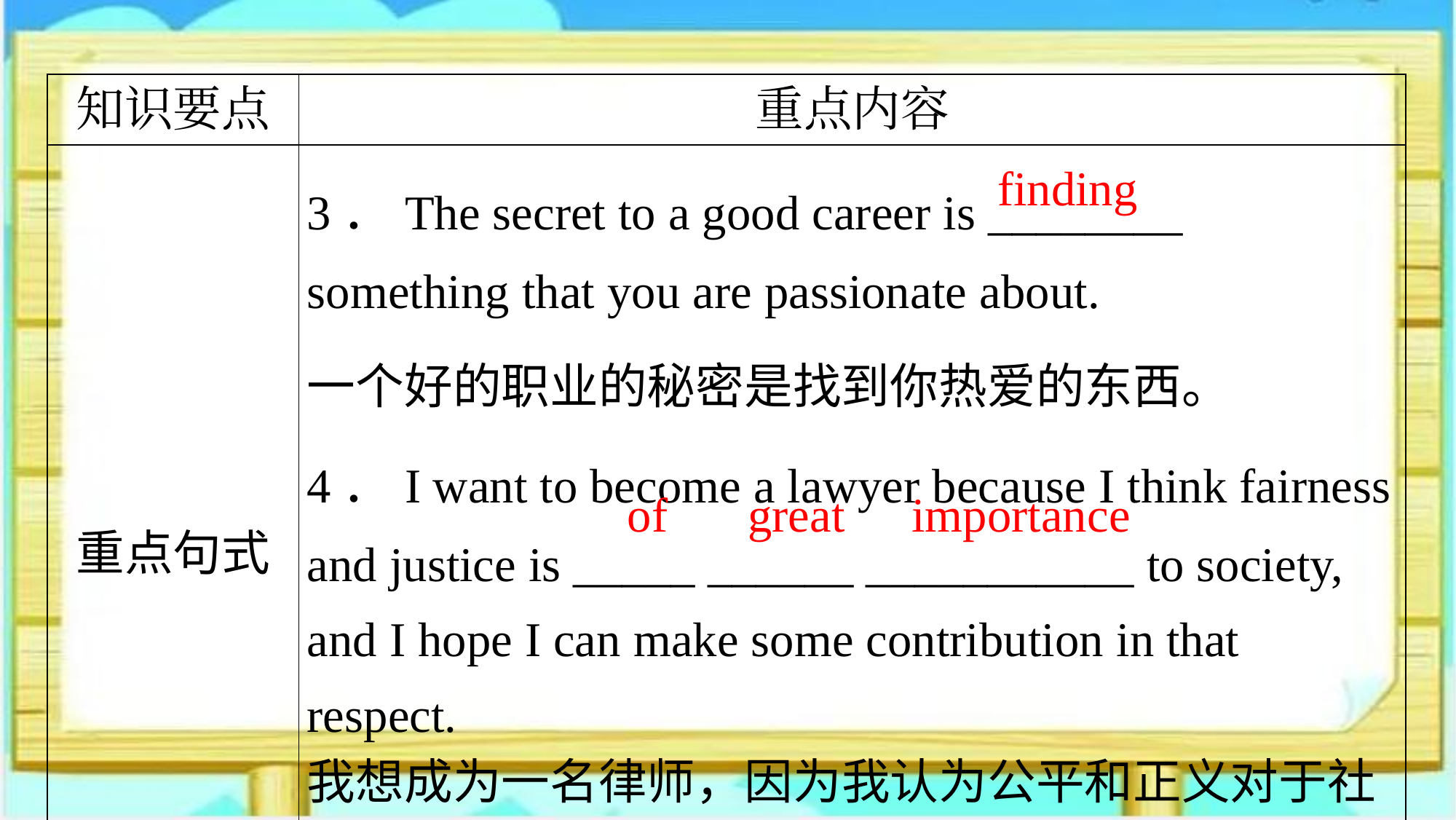

| 知识要点 | 重点内容 |
| --- | --- |
| 重点句式 | 3．The secret to a good career is \_\_\_\_\_\_\_\_ something that you are passionate about. 一个好的职业的秘密是找到你热爱的东西。 4．I want to become a lawyer because I think fairness and justice is \_\_\_\_\_ \_\_\_\_\_\_ \_\_\_\_\_\_\_\_\_\_\_ to society, and I hope I can make some contribution in that respect. 我想成为一名律师，因为我认为公平和正义对于社会是非常重要的，我希望我能在这方面做出一些贡献。 |
finding
importance
of
great